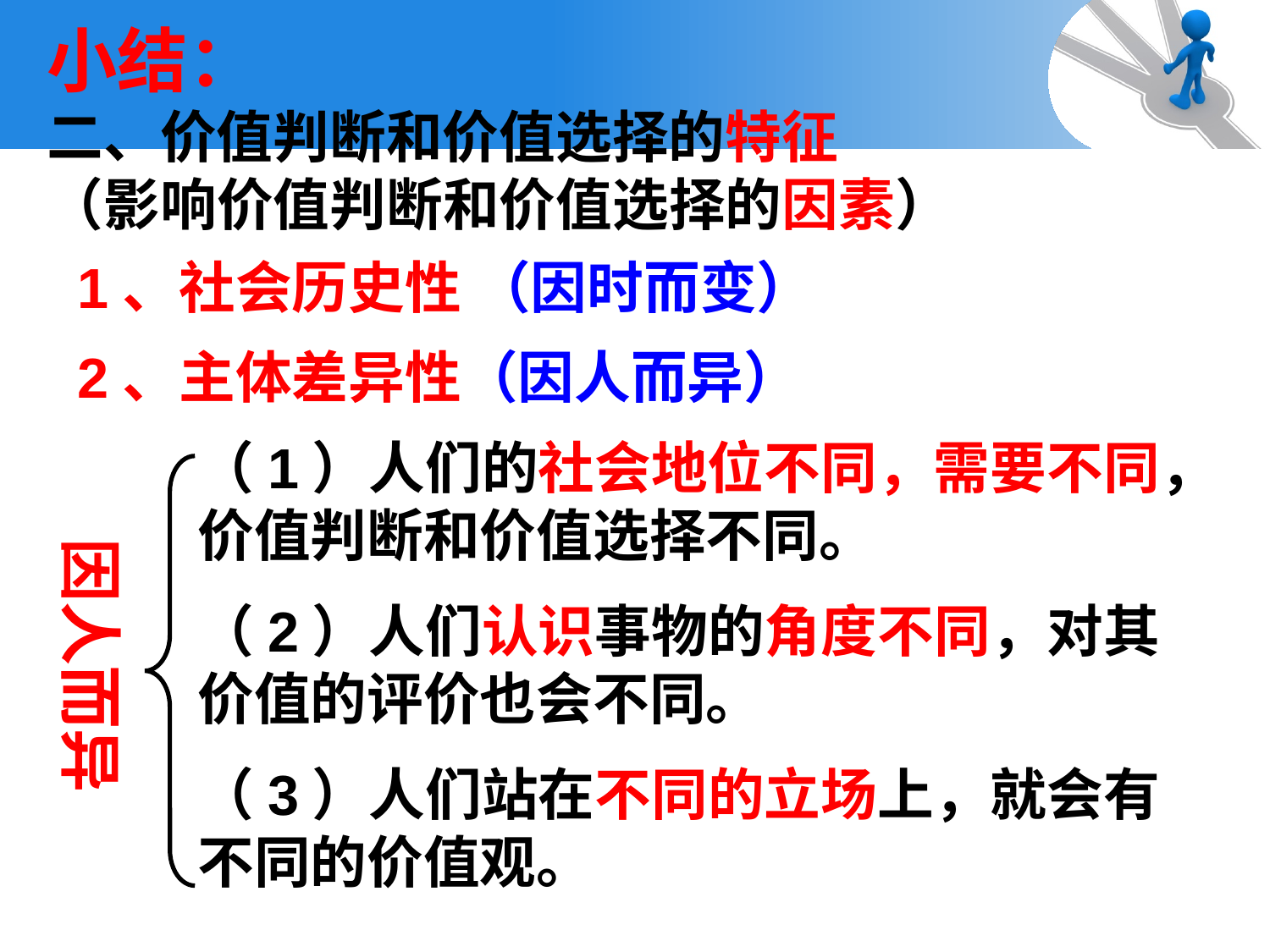

小结：
二、价值判断和价值选择的特征
（影响价值判断和价值选择的因素）
1、社会历史性 （因时而变）
2、主体差异性（因人而异）
（1）人们的社会地位不同，需要不同，价值判断和价值选择不同。
（2）人们认识事物的角度不同，对其价值的评价也会不同。
（3）人们站在不同的立场上，就会有不同的价值观。

因人而异